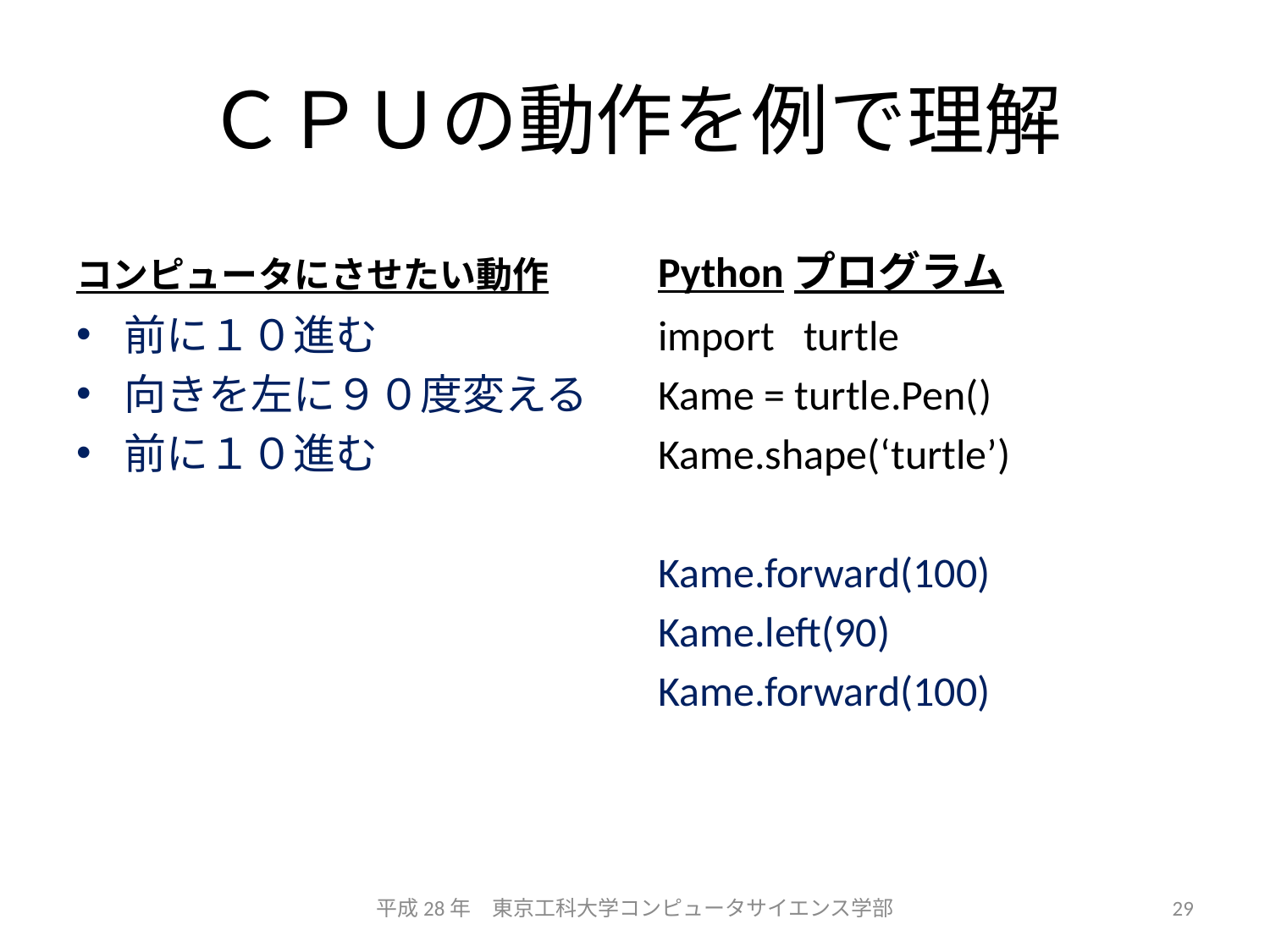

# ＣＰＵの動作を例で理解
コンピュータにさせたい動作
Pythonプログラム
前に１０進む
向きを左に９０度変える
前に１０進む

import   turtle
Kame = turtle.Pen()
Kame.shape(‘turtle’)

Kame.forward(100)
Kame.left(90)
Kame.forward(100)
平成28年　東京工科大学コンピュータサイエンス学部
29